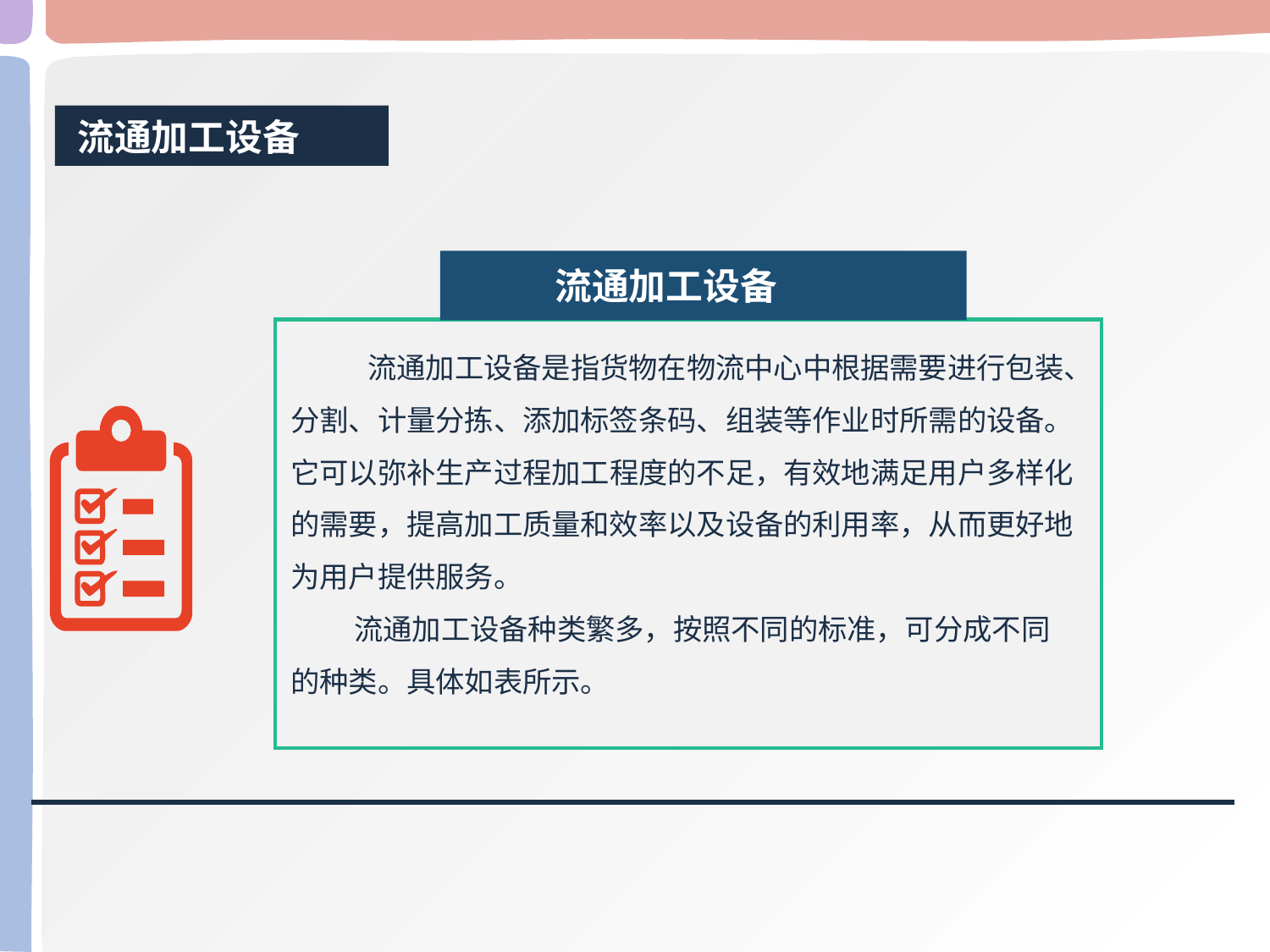

流通加工设备
           流通加工设备

 流通加工设备是指货物在物流中心中根据需要进行包装、分割、计量分拣、添加标签条码、组装等作业时所需的设备。它可以弥补生产过程加工程度的不足，有效地满足用户多样化的需要，提高加工质量和效率以及设备的利用率，从而更好地为用户提供服务。
流通加工设备种类繁多，按照不同的标准，可分成不同的种类。具体如表所示。